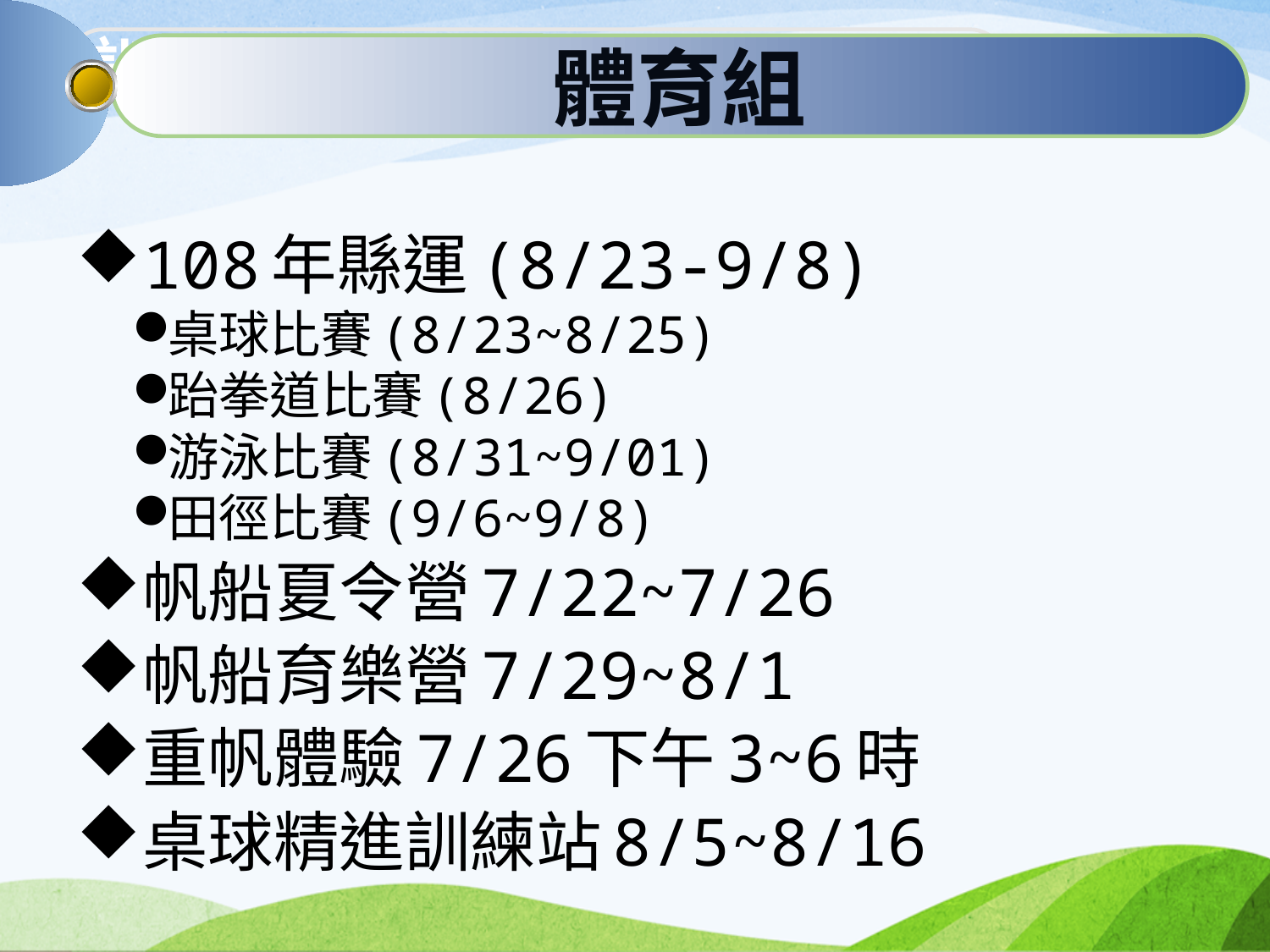

訓育組
體育組

108年縣運(8/23-9/8)
桌球比賽(8/23~8/25)
跆拳道比賽(8/26)
游泳比賽(8/31~9/01)
田徑比賽(9/6~9/8)
帆船夏令營7/22~7/26
帆船育樂營7/29~8/1
重帆體驗7/26下午3~6時
桌球精進訓練站8/5~8/16